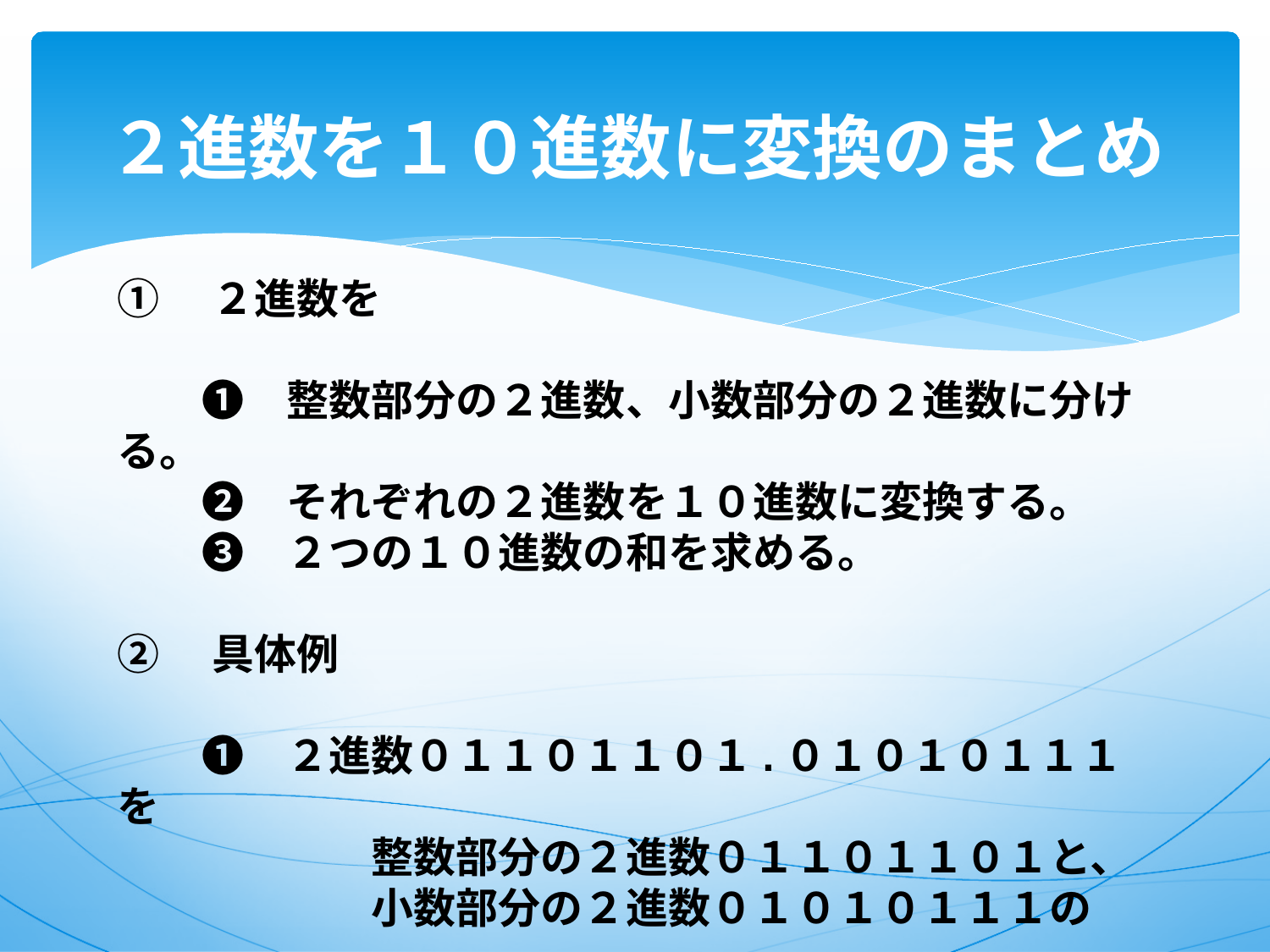

# ２進数を１０進数に変換のまとめ
①　２進数を

　　❶　整数部分の２進数、小数部分の２進数に分ける。
　　❷　それぞれの２進数を１０進数に変換する。
　　❸　２つの１０進数の和を求める。

②　具体例

　　❶　２進数０１１０１１０１.０１０１０１１１を
　　　　　　整数部分の２進数０１１０１１０１と、
　　　　　　小数部分の２進数０１０１０１１１の
　　　　　　　　　　　　　　　　　　　　　　　　　２つに分ける。